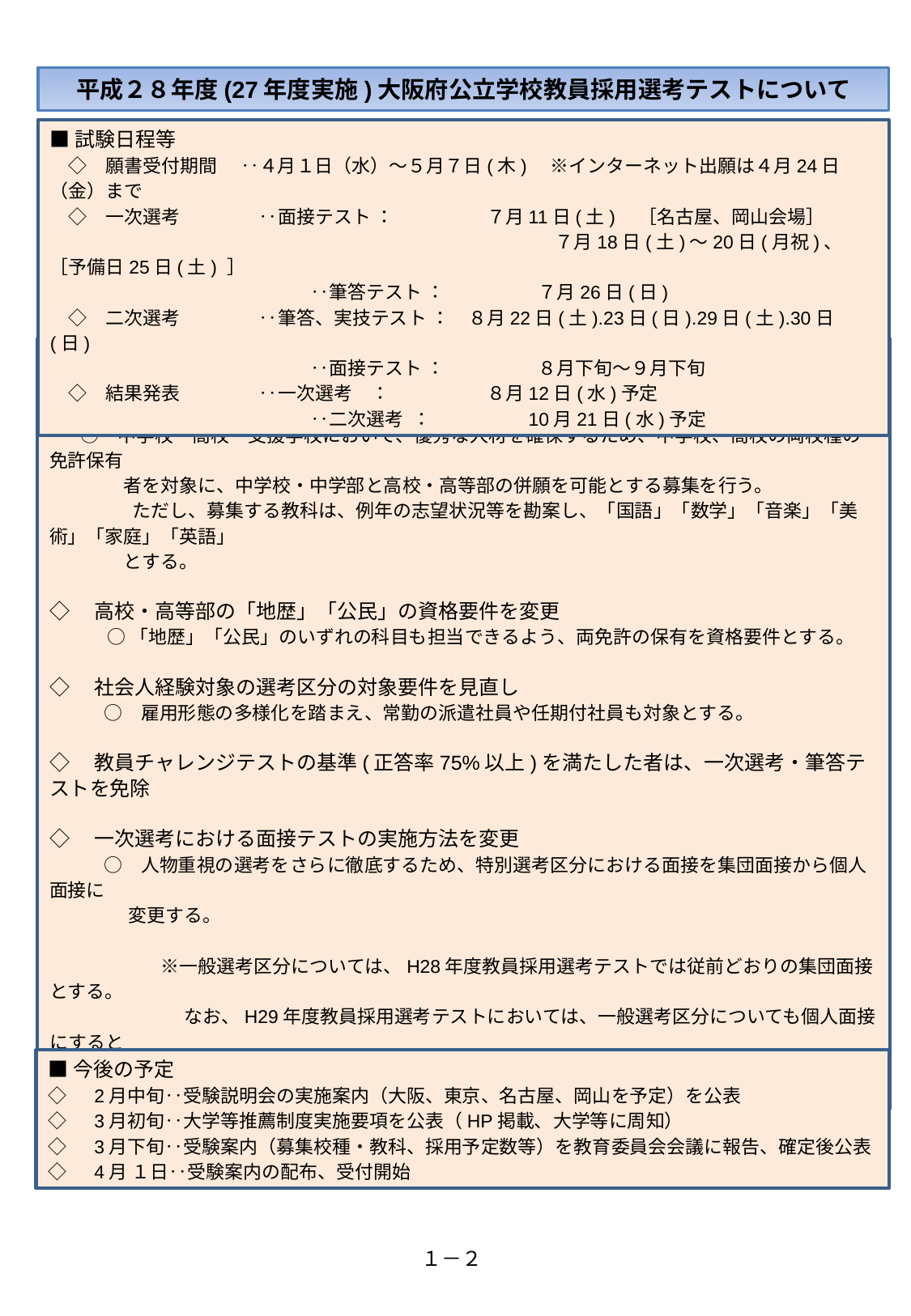

平成２８年度(27年度実施)大阪府公立学校教員採用選考テストについて
■試験日程等
　◇　願書受付期間　 ‥４月１日（水）～５月７日(木)　※インターネット出願は４月24日（金）まで
　◇　一次選考　　　　 ‥面接テスト ：　　　　　７月11日(土)　［名古屋、岡山会場］
　　　　　　　　　　　　　　　　 　　　　　　    　　　　７月18日(土)～20日(月祝)、［予備日25日(土) ］
　　　　　　　　　　　　　　‥筆答テスト ：　　　　　７月26日(日)
　◇　二次選考　　　　 ‥筆答、実技テスト ：　８月22日(土).23日(日).29日(土).30日(日)
　　　　　　　　　　　　　　‥面接テスト ：　　　　　８月下旬～９月下旬
　◇　結果発表　　　　 ‥一次選考　：　　　　　 ８月12日(水)予定
　　　　　　　　　　　　　　‥二次選考  ：　　　　　10月21日(水)予定
■選考方法等の主な変更、改正点

◇　中学校・中学部、高校・高等部における併願募集(一部教科)
　   ○　中学校・高校・支援学校において、優秀な人材を確保するため、中学校、高校の両校種の免許保有
　　　　者を対象に、中学校・中学部と高校・高等部の併願を可能とする募集を行う。
　　 　　 ただし、募集する教科は、例年の志望状況等を勘案し、「国語」「数学」「音楽」「美術」「家庭」「英語」
　　　　とする。

◇　高校・高等部の「地歴」「公民」の資格要件を変更
　　　○ 「地歴」「公民」のいずれの科目も担当できるよう、両免許の保有を資格要件とする。

◇　社会人経験対象の選考区分の対象要件を見直し
　　 　○　雇用形態の多様化を踏まえ、常勤の派遣社員や任期付社員も対象とする。

◇　教員チャレンジテストの基準(正答率75%以上)を満たした者は、一次選考・筆答テストを免除

◇　一次選考における面接テストの実施方法を変更
　　　 ○　人物重視の選考をさらに徹底するため、特別選考区分における面接を集団面接から個人面接に
　　　　 変更する。

　　　　　　※一般選考区分については、H28年度教員採用選考テストでは従前どおりの集団面接とする。
　　　　　　　 なお、H29年度教員採用選考テストにおいては、一般選考区分についても個人面接にすると
　　　　　　　 ともに、選考の実施手順、スケジュールの変更を検討。（今年度中に公表予定）

■今後の予定
◇　2月中旬‥受験説明会の実施案内（大阪、東京、名古屋、岡山を予定）を公表
◇　3月初旬‥大学等推薦制度実施要項を公表（HP掲載、大学等に周知）
◇　3月下旬‥受験案内（募集校種・教科、採用予定数等）を教育委員会会議に報告、確定後公表
◇　4月 １日‥受験案内の配布、受付開始
１－２